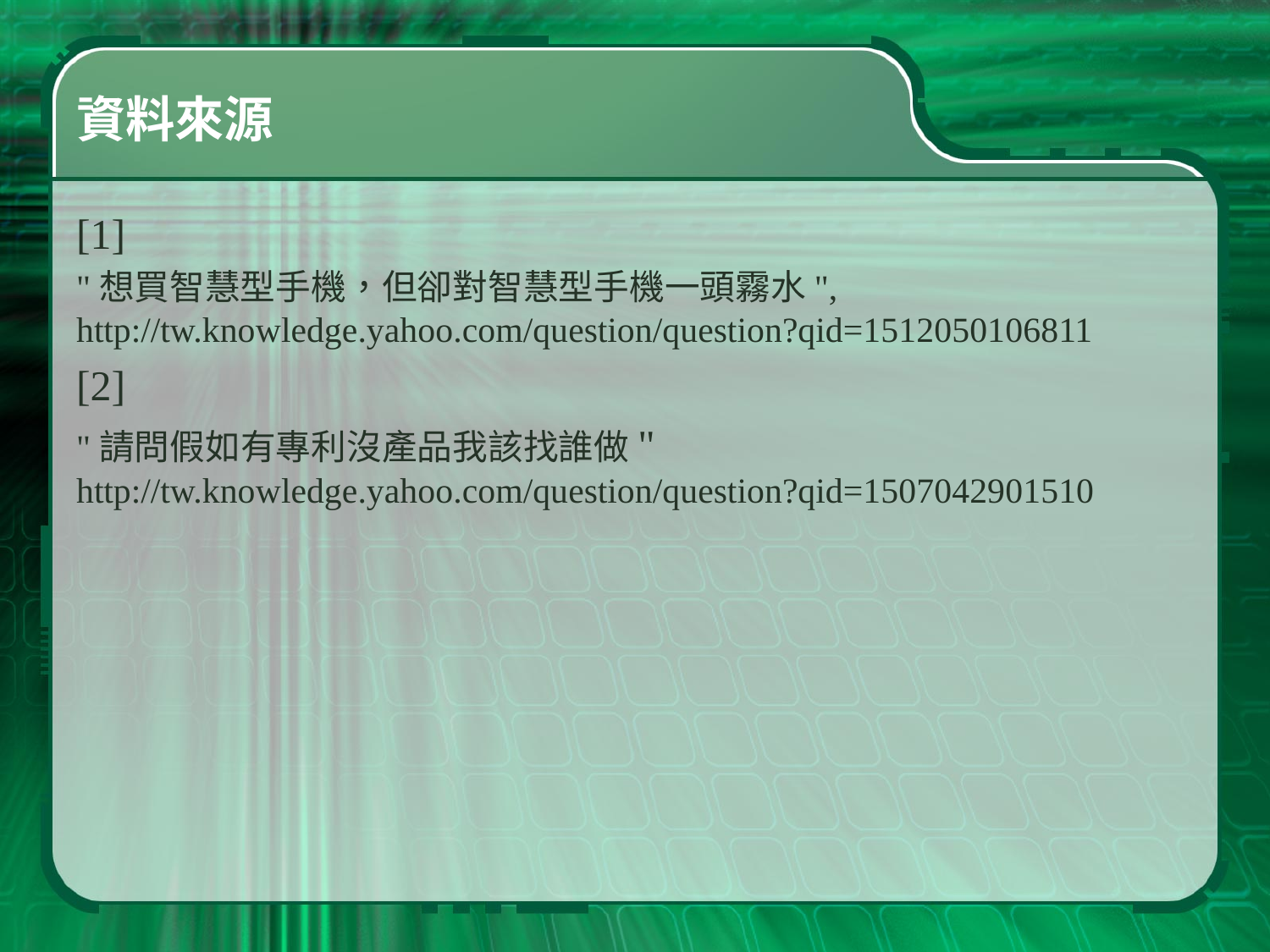

# 資料來源
[1]
"想買智慧型手機，但卻對智慧型手機一頭霧水", http://tw.knowledge.yahoo.com/question/question?qid=1512050106811
[2]
"請問假如有專利沒產品我該找誰做" http://tw.knowledge.yahoo.com/question/question?qid=1507042901510